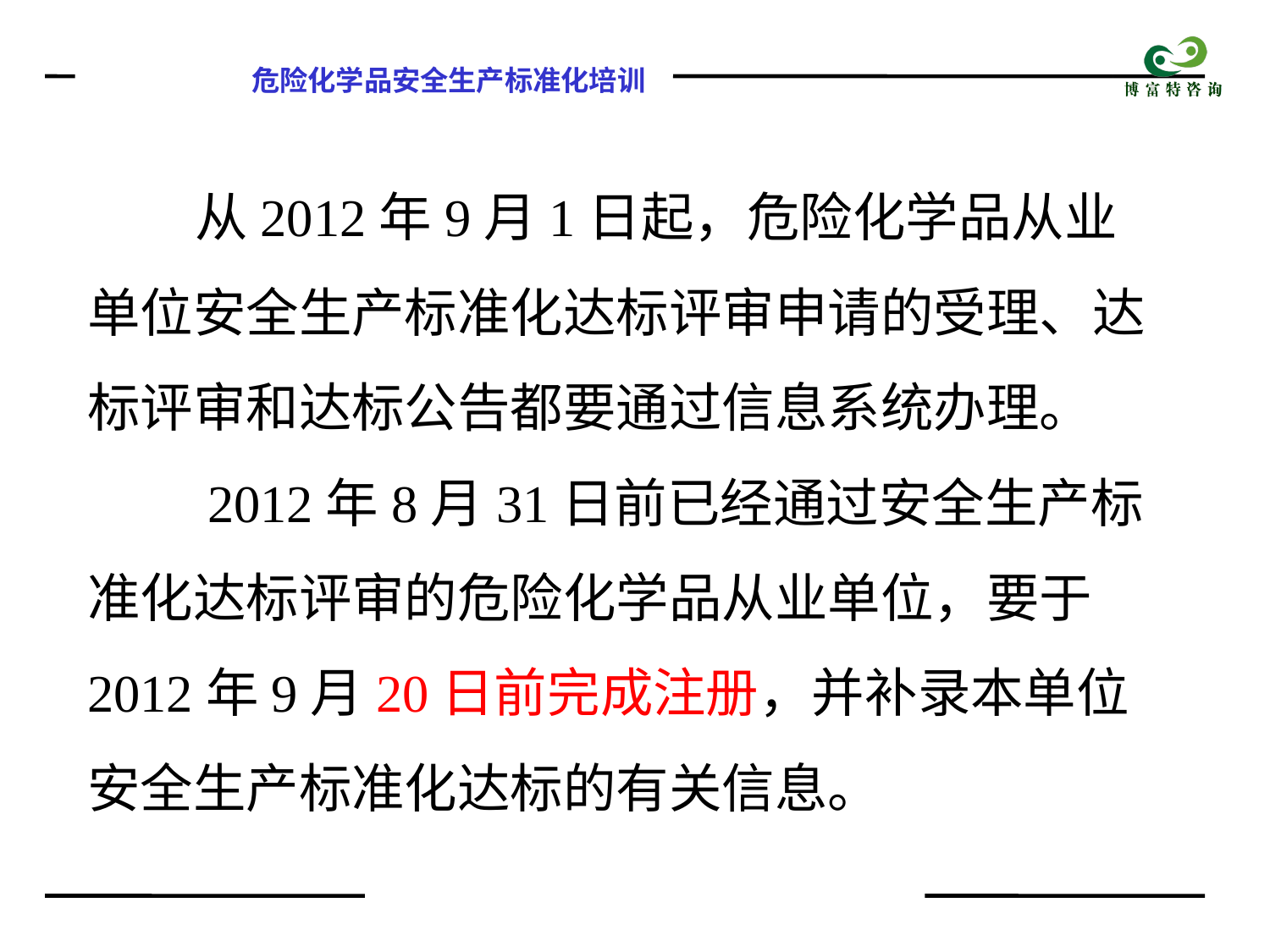

从2012年9月1日起，危险化学品从业单位安全生产标准化达标评审申请的受理、达标评审和达标公告都要通过信息系统办理。
         2012年8月31日前已经通过安全生产标准化达标评审的危险化学品从业单位，要于2012年9月20日前完成注册，并补录本单位安全生产标准化达标的有关信息。